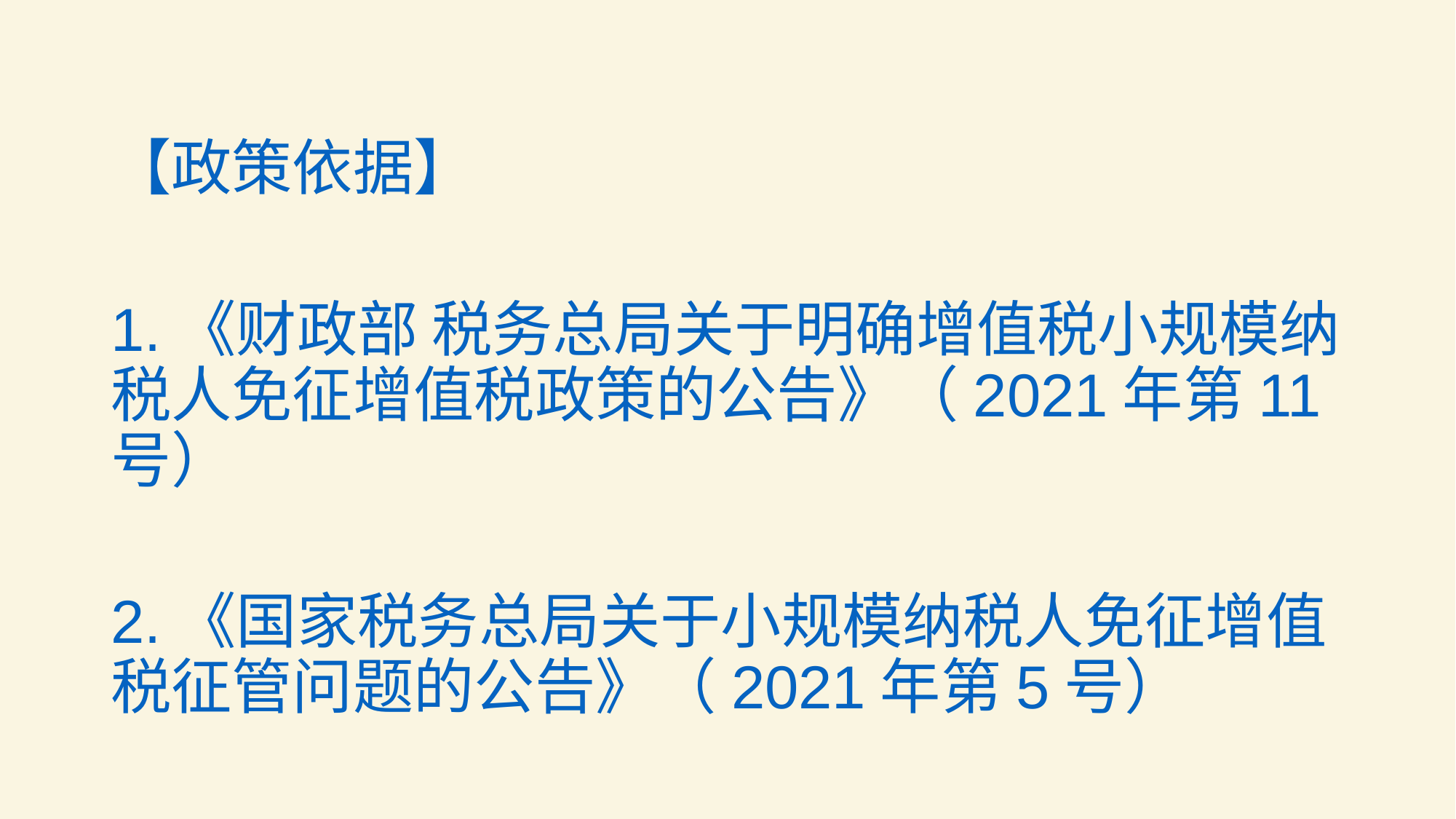

【政策依据】

1.《财政部 税务总局关于明确增值税小规模纳税人免征增值税政策的公告》（2021年第11号）

2.《国家税务总局关于小规模纳税人免征增值税征管问题的公告》（2021年第5号）